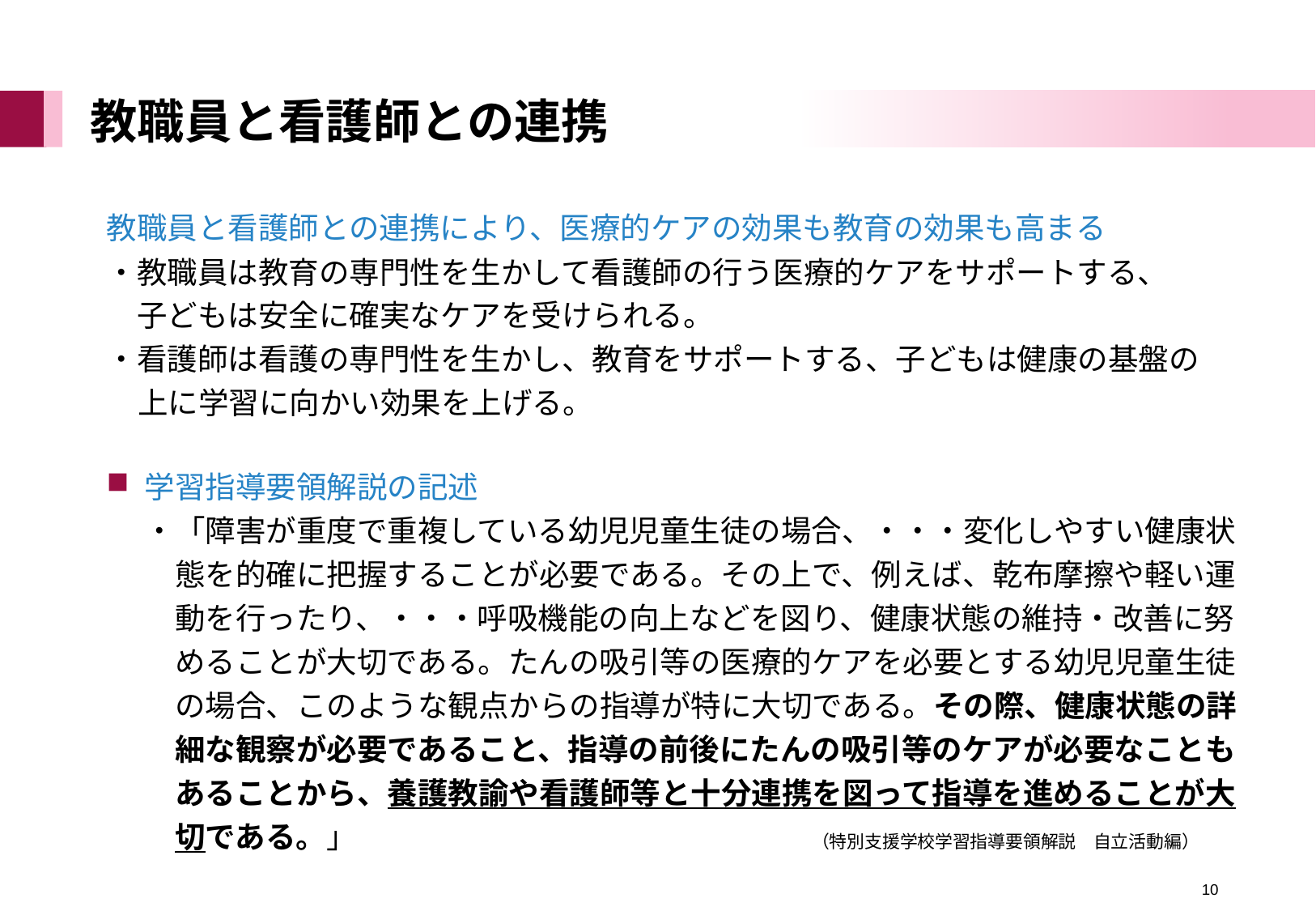

# 教職員と看護師との連携
教職員と看護師との連携により、医療的ケアの効果も教育の効果も高まる
・教職員は教育の専門性を生かして看護師の行う医療的ケアをサポートする、
　子どもは安全に確実なケアを受けられる。
・看護師は看護の専門性を生かし、教育をサポートする、子どもは健康の基盤の

学習指導要領解説の記述
・「障害が重度で重複している幼児児童生徒の場合、・・・変化しやすい健康状
　態を的確に把握することが必要である。その上で、例えば、乾布摩擦や軽い運
　動を行ったり、・・・呼吸機能の向上などを図り、健康状態の維持・改善に努
　めることが大切である。たんの吸引等の医療的ケアを必要とする幼児児童生徒
　の場合、このような観点からの指導が特に大切である。その際、健康状態の詳
　細な観察が必要であること、指導の前後にたんの吸引等のケアが必要なことも
　あることから、養護教諭や看護師等と十分連携を図って指導を進めることが大
　切である。」　　　　　　　　　　　　　　　（特別支援学校学習指導要領解説　自立活動編）
上に学習に向かい効果を上げる。
　　　　　　　　　　　　　　　　10